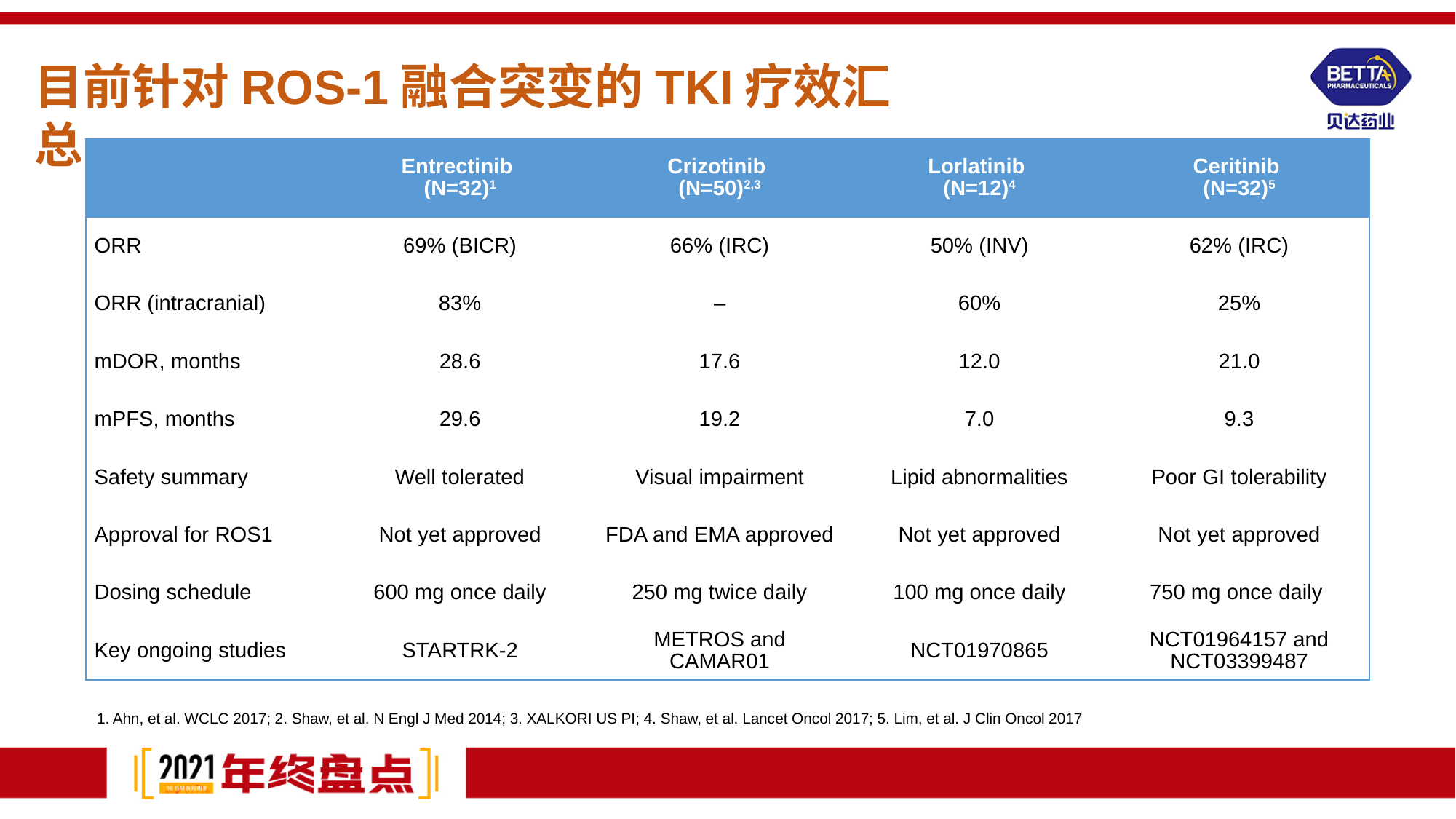

目前针对ROS-1融合突变的TKI疗效汇总
|  | Entrectinib (N=32)1 | Crizotinib (N=50)2,3 | Lorlatinib (N=12)4 | Ceritinib (N=32)5 |
| --- | --- | --- | --- | --- |
| ORR | 69% (BICR) | 66% (IRC) | 50% (INV) | 62% (IRC) |
| ORR (intracranial) | 83% | – | 60% | 25% |
| mDOR, months | 28.6 | 17.6 | 12.0 | 21.0 |
| mPFS, months | 29.6 | 19.2 | 7.0 | 9.3 |
| Safety summary | Well tolerated | Visual impairment | Lipid abnormalities | Poor GI tolerability |
| Approval for ROS1 | Not yet approved | FDA and EMA approved | Not yet approved | Not yet approved |
| Dosing schedule | 600 mg once daily | 250 mg twice daily | 100 mg once daily | 750 mg once daily |
| Key ongoing studies | STARTRK-2 | METROS and CAMAR01 | NCT01970865 | NCT01964157 and NCT03399487 |
1. Ahn, et al. WCLC 2017; 2. Shaw, et al. N Engl J Med 2014; 3. XALKORI US PI; 4. Shaw, et al. Lancet Oncol 2017; 5. Lim, et al. J Clin Oncol 2017